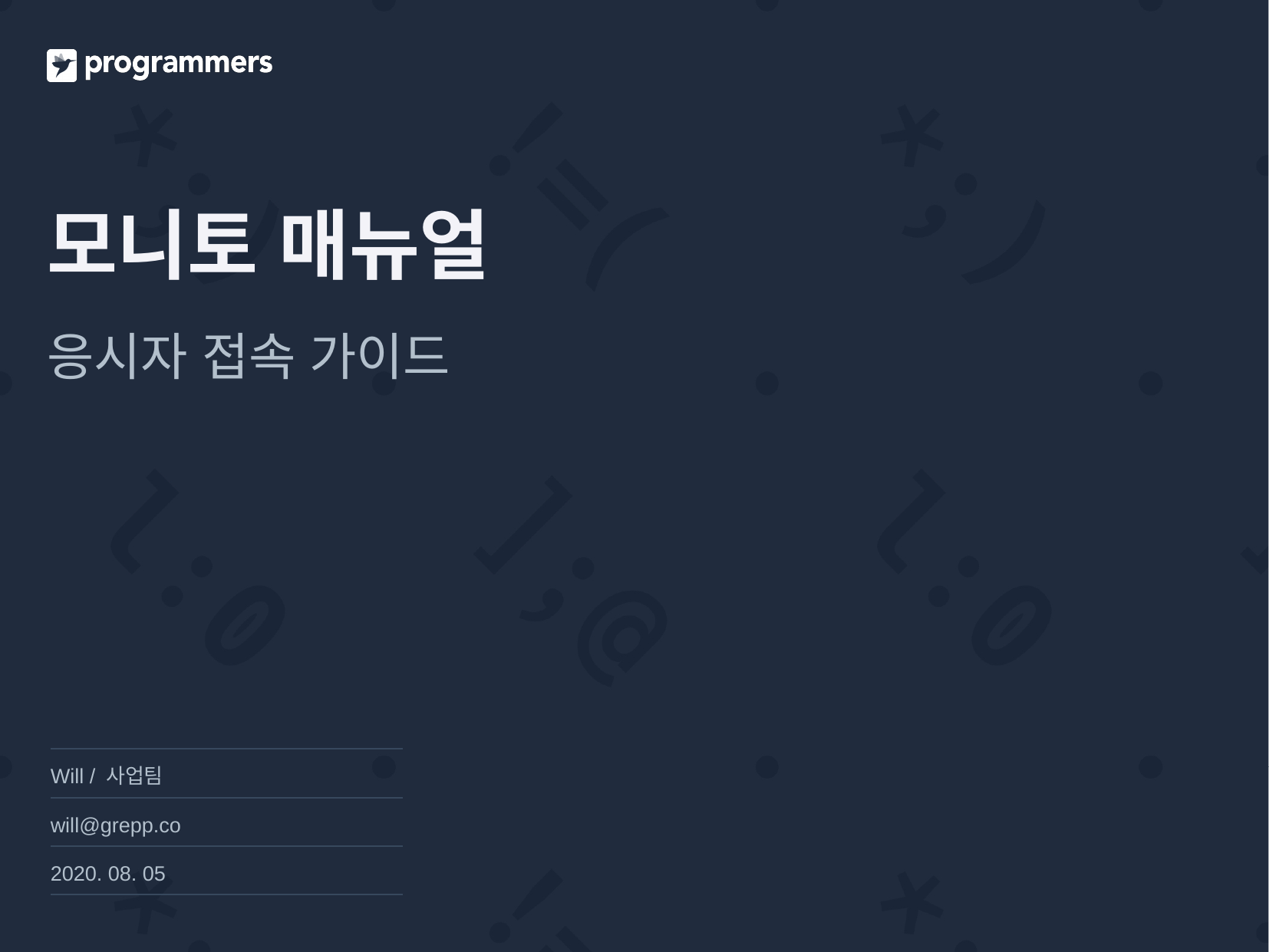

# 모니토 매뉴얼
응시자 접속 가이드
Will / 사업팀
will@grepp.co
2020. 08. 05